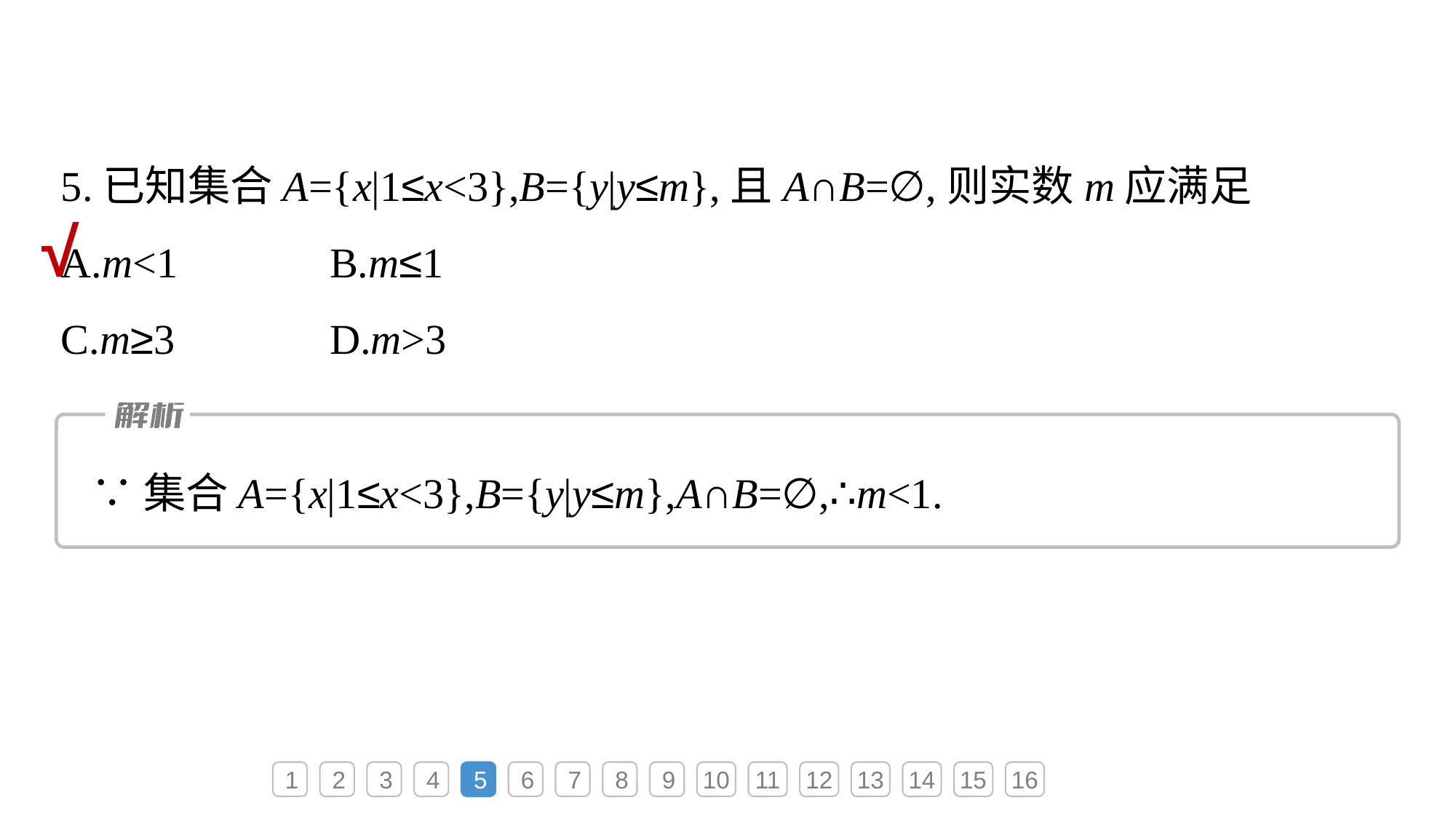

5.已知集合A={x|1≤x<3},B={y|y≤m},且A∩B=∅,则实数m应满足
A.m<1	B.m≤1
C.m≥3	D.m>3
√

∵集合A={x|1≤x<3},B={y|y≤m},A∩B=∅,∴m<1.
1
2
3
4
5
6
7
8
9
10
11
12
13
14
15
16